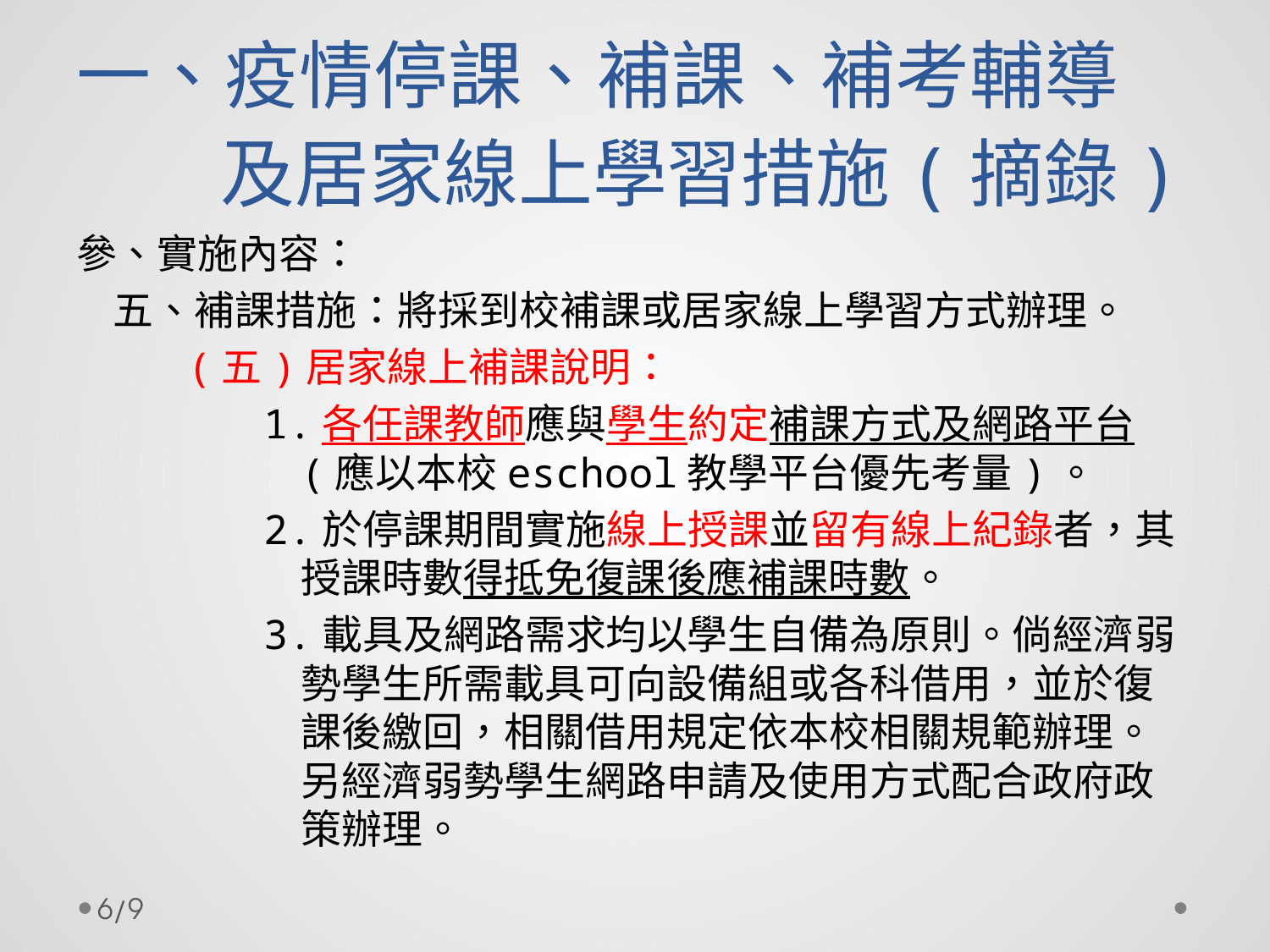

# 一、疫情停課、補課、補考輔導及居家線上學習措施(摘錄)
參、實施內容：
五、補課措施：將採到校補課或居家線上學習方式辦理。
(五)居家線上補課說明：
1.各任課教師應與學生約定補課方式及網路平台(應以本校eschool教學平台優先考量)。
2.於停課期間實施線上授課並留有線上紀錄者，其授課時數得抵免復課後應補課時數。
3.載具及網路需求均以學生自備為原則。倘經濟弱勢學生所需載具可向設備組或各科借用，並於復課後繳回，相關借用規定依本校相關規範辦理。另經濟弱勢學生網路申請及使用方式配合政府政策辦理。
6/9